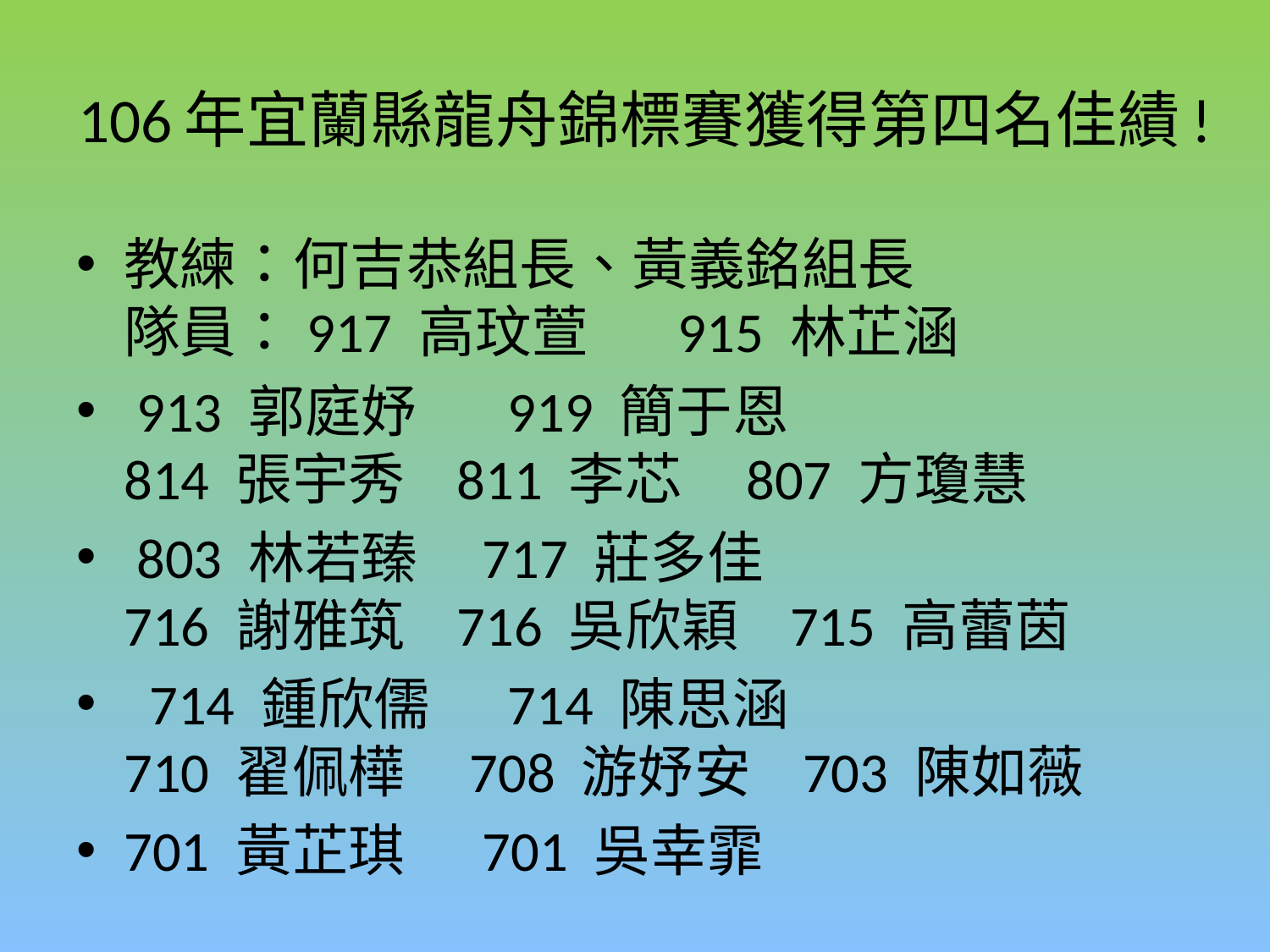

# 106年宜蘭縣龍舟錦標賽獲得第四名佳績!
教練：何吉恭組長、黃義銘組長
隊員：917 高玟萱      915 林芷涵
 913 郭庭妤      919 簡于恩
814 張宇秀   811 李芯    807 方瓊慧
 803 林若臻    717 莊多佳
716 謝雅筑   716 吳欣穎   715 高蕾茵
  714 鍾欣儒     714 陳思涵
710 翟佩樺    708 游妤安   703 陳如薇
701 黃芷琪     701 吳幸霏